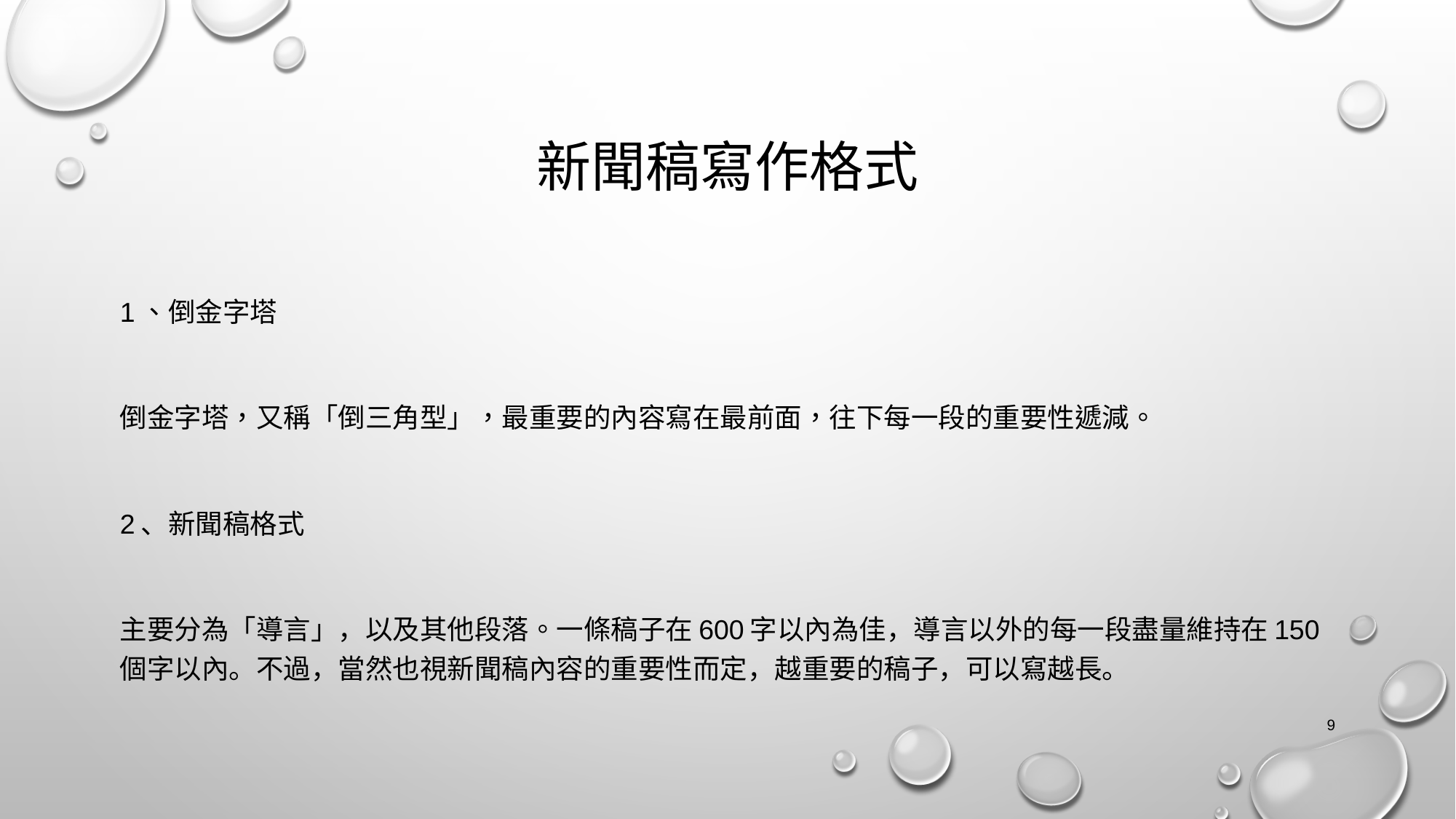

# 新聞稿寫作格式
1、倒金字塔

倒金字塔，又稱「倒三角型」，最重要的內容寫在最前面，往下每一段的重要性遞減。

2、新聞稿格式

主要分為「導言」，以及其他段落。一條稿子在600字以內為佳，導言以外的每一段盡量維持在150個字以內。不過，當然也視新聞稿內容的重要性而定，越重要的稿子，可以寫越長。

9